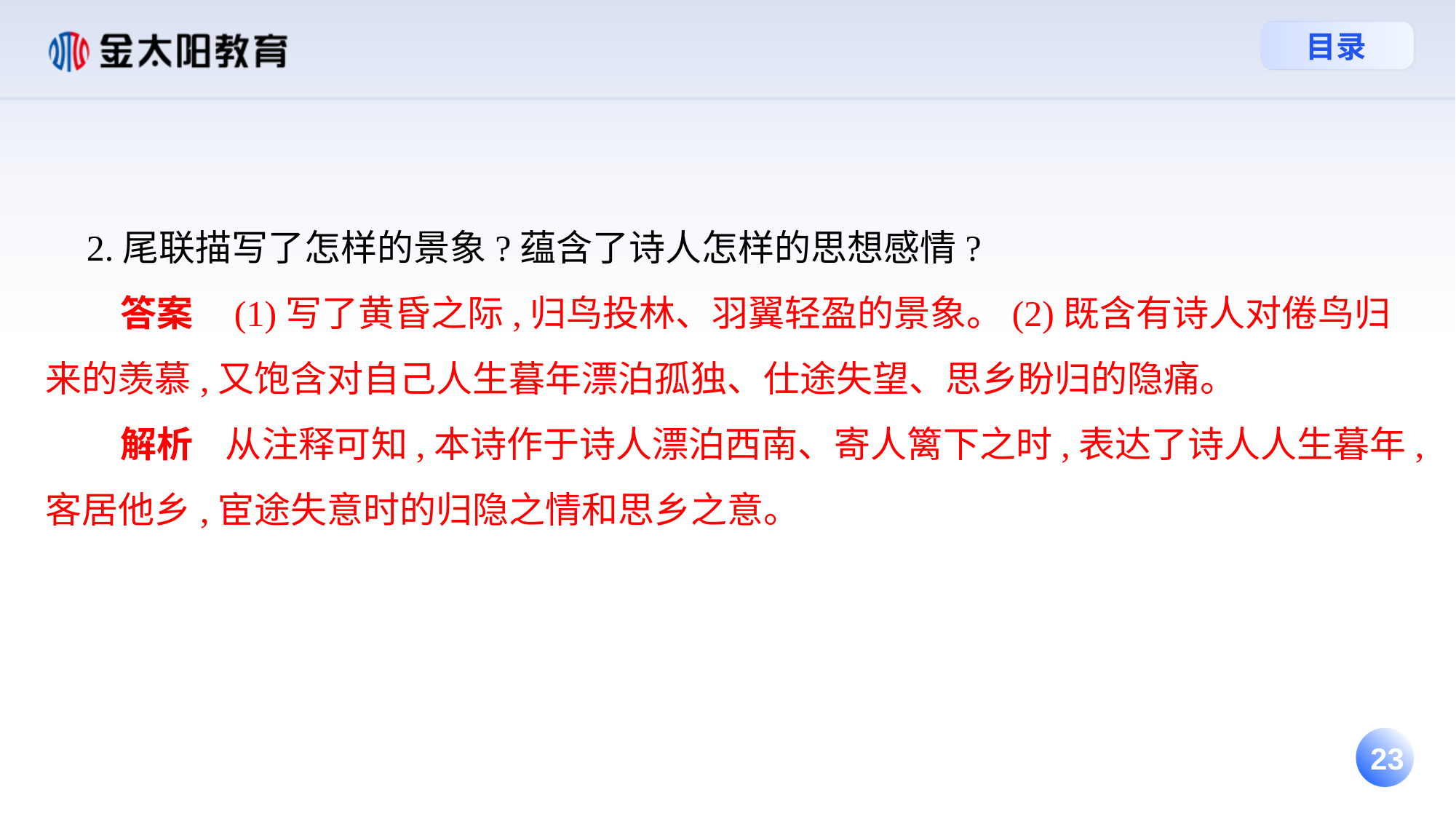

2.尾联描写了怎样的景象?蕴含了诗人怎样的思想感情?
        答案    (1)写了黄昏之际,归鸟投林、羽翼轻盈的景象。(2)既含有诗人对倦鸟归来的羡慕,又饱含对自己人生暮年漂泊孤独、仕途失望、思乡盼归的隐痛。
        解析    从注释可知,本诗作于诗人漂泊西南、寄人篱下之时,表达了诗人人生暮年,客居他乡,宦途失意时的归隐之情和思乡之意。